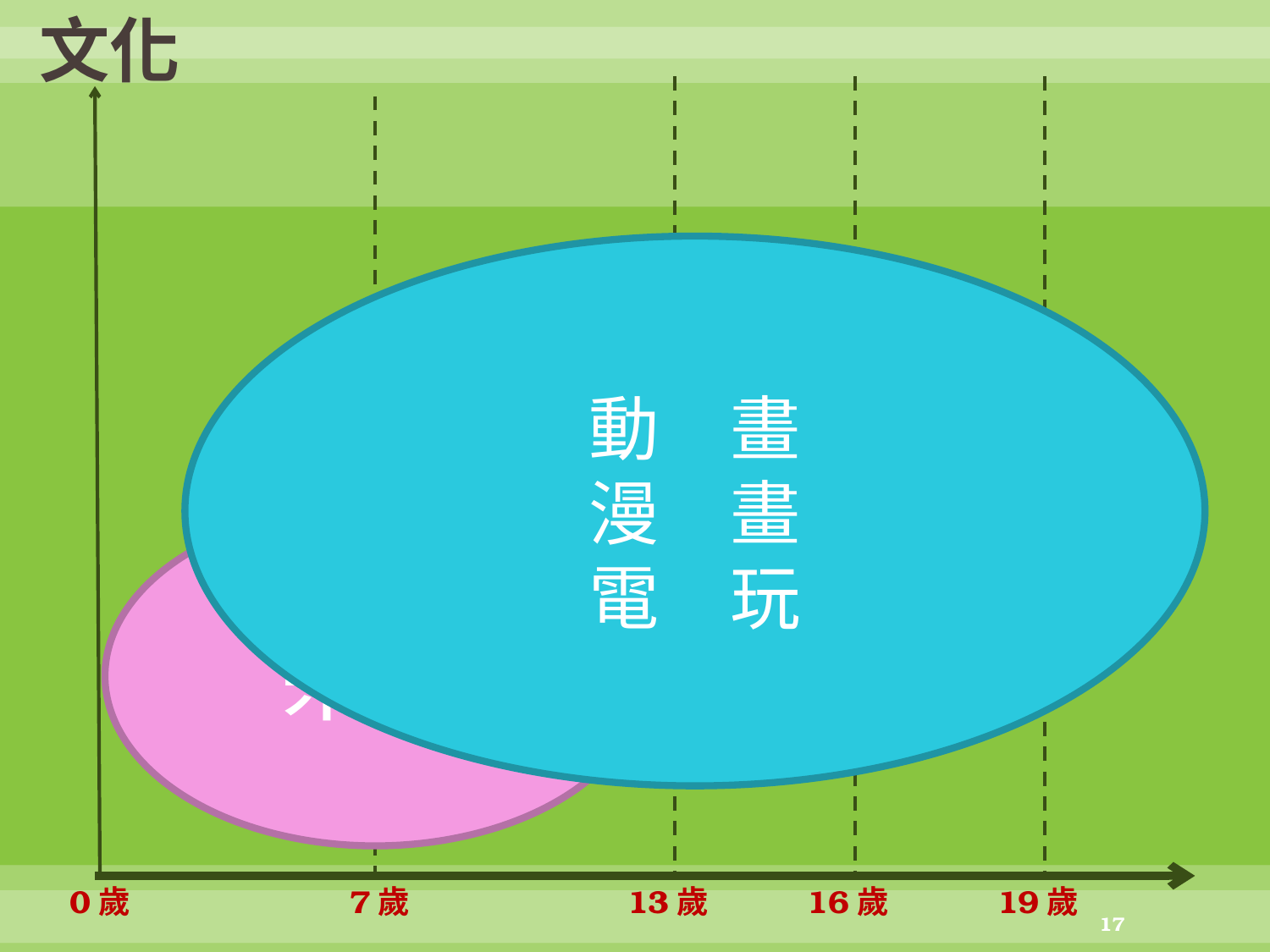

文化
動  畫
漫  畫
電  玩
宗教
0歲
7歲
13歲
16歲
19歲
17